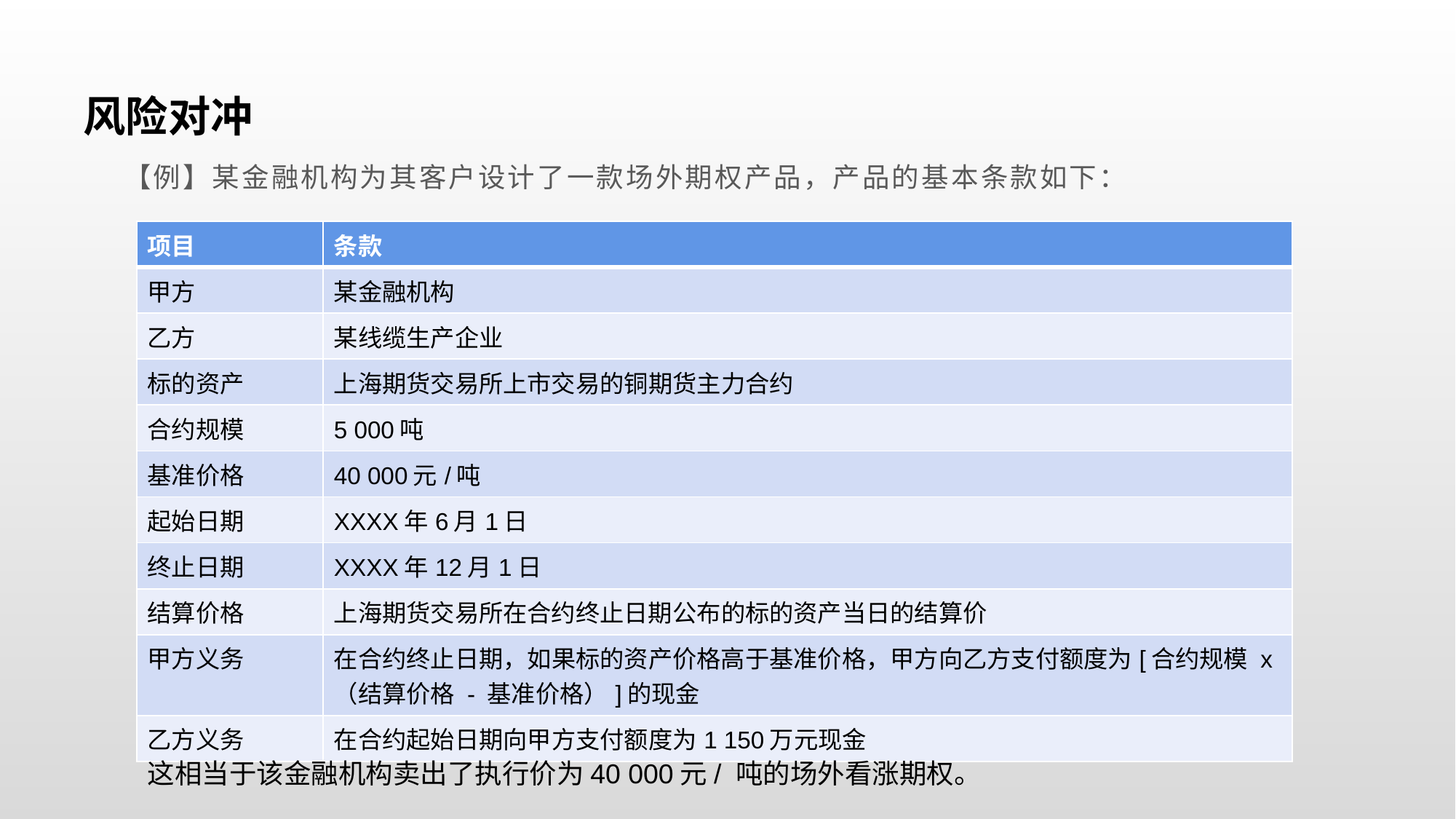

# 风险对冲
    【例】某金融机构为其客户设计了一款场外期权产品，产品的基本条款如下：

| 项目 | 条款 |
| --- | --- |
| 甲方 | 某金融机构 |
| 乙方 | 某线缆生产企业 |
| 标的资产 | 上海期货交易所上市交易的铜期货主力合约 |
| 合约规模 | 5 000吨 |
| 基准价格 | 40 000元/吨 |
| 起始日期 | XXXX年6月1日 |
| 终止日期 | XXXX年12月1日 |
| 结算价格 | 上海期货交易所在合约终止日期公布的标的资产当日的结算价 |
| 甲方义务 | 在合约终止日期，如果标的资产价格高于基准价格，甲方向乙方支付额度为[合约规模 x （结算价格 - 基准价格）]的现金 |
| 乙方义务 | 在合约起始日期向甲方支付额度为1 150万元现金 |
这相当于该金融机构卖出了执行价为40 000元/ 吨的场外看涨期权。